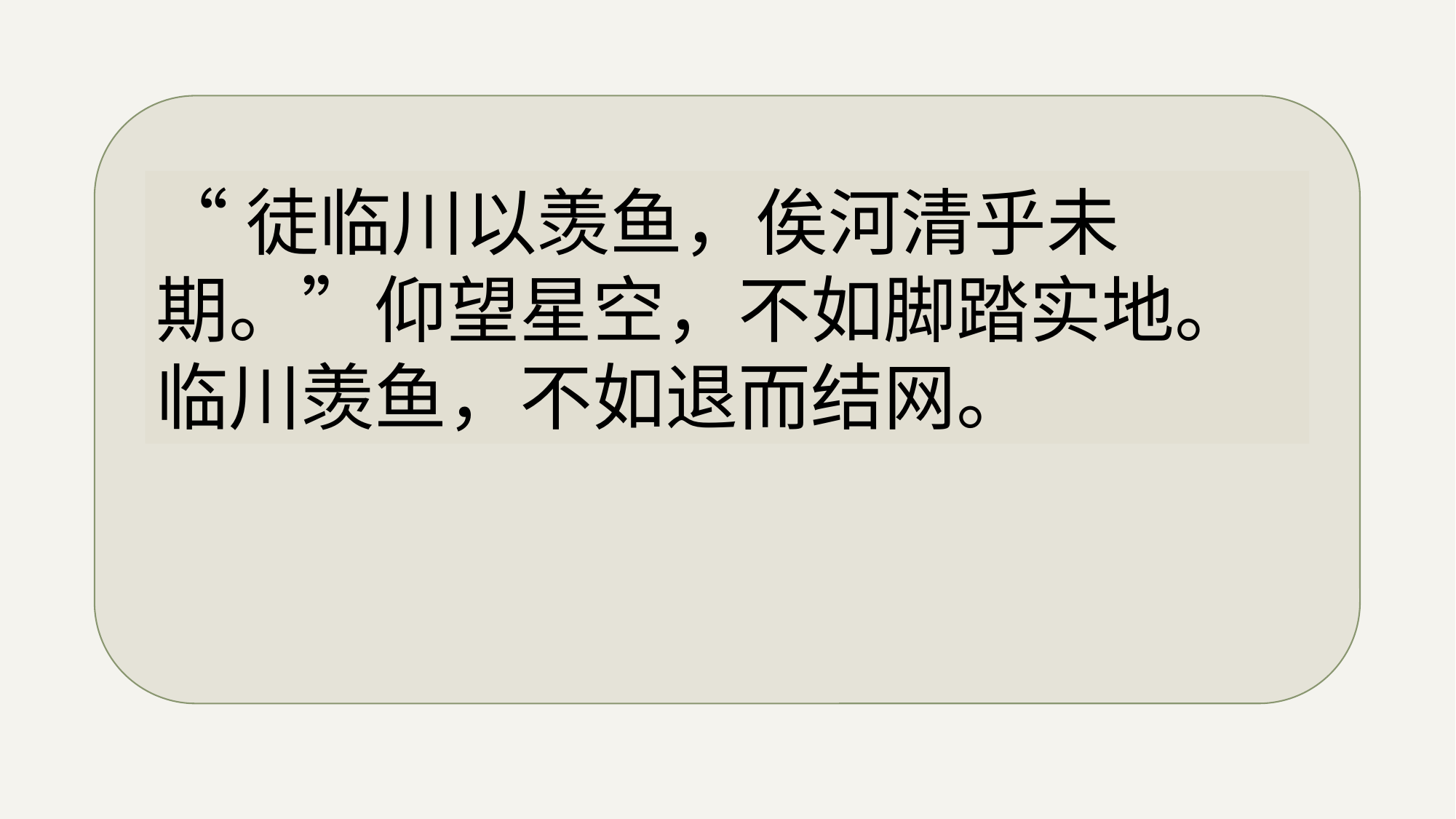

“徒临川以羡鱼，俟河清乎未期。”仰望星空，不如脚踏实地。临川羡鱼，不如退而结网。